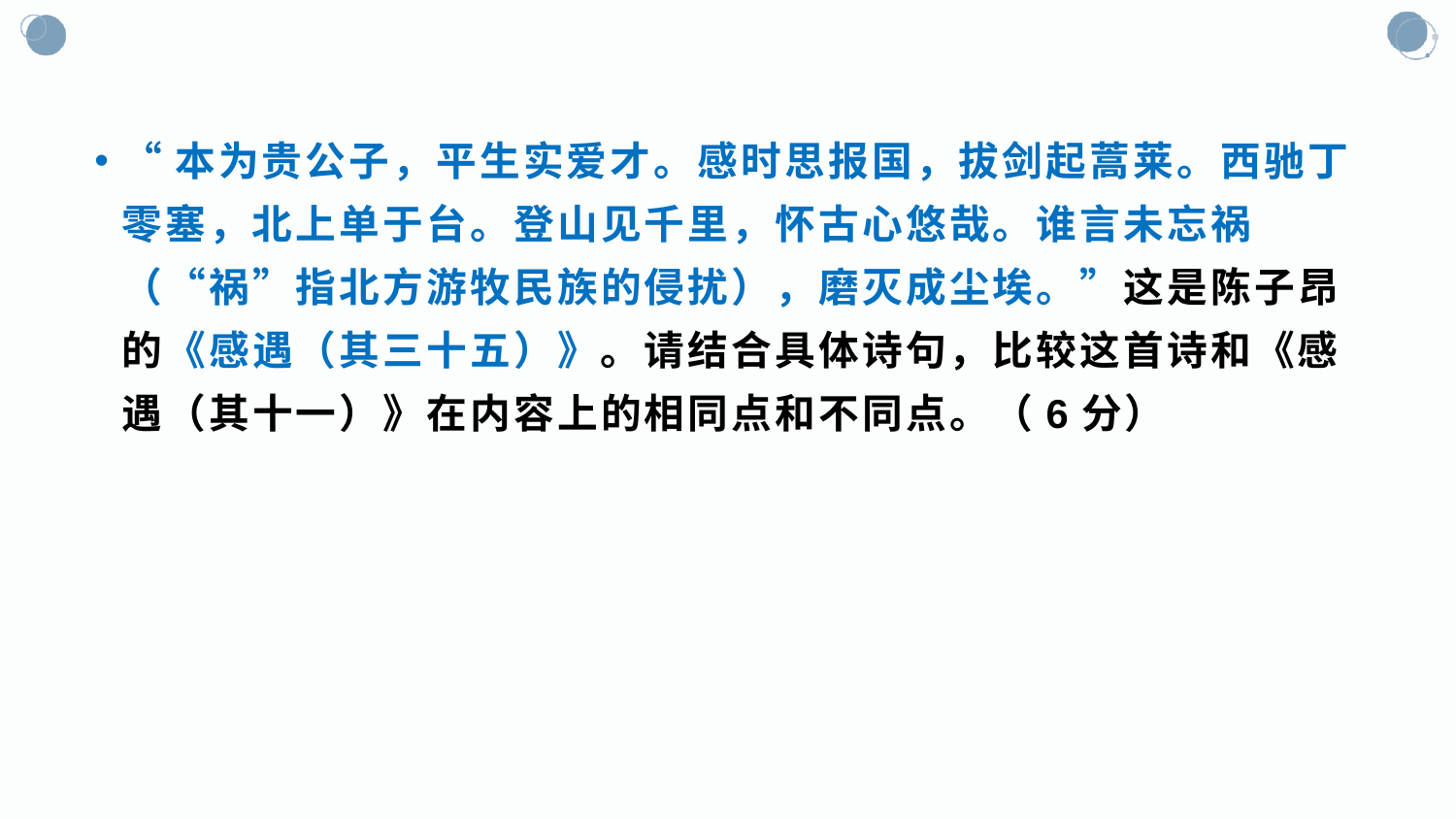

#
“本为贵公子，平生实爱才。感时思报国，拔剑起蒿莱。西驰丁零塞，北上单于台。登山见千里，怀古心悠哉。谁言未忘祸（“祸”指北方游牧民族的侵扰），磨灭成尘埃。”这是陈子昂的《感遇（其三十五）》。请结合具体诗句，比较这首诗和《感遇（其十一）》在内容上的相同点和不同点。（6分）